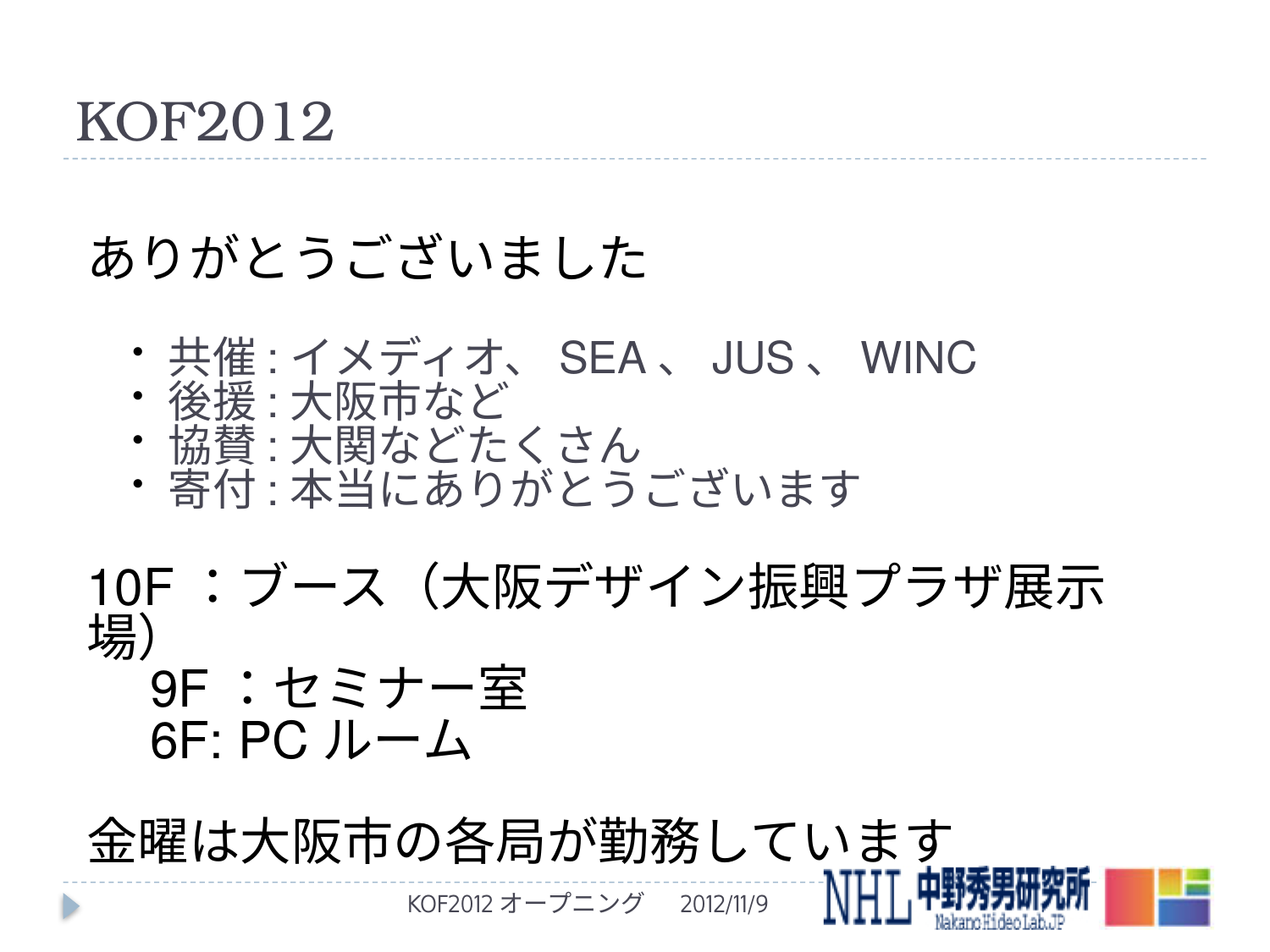

# KOF2012

ありがとうございました

共催:イメディオ、SEA、JUS、WINC
後援:大阪市など
協賛:大関などたくさん
寄付:本当にありがとうございます

10F：ブース（大阪デザイン振興プラザ展示場）
　9F：セミナー室
　6F: PCルーム

金曜は大阪市の各局が勤務しています

KOF2012オープニング
2012/11/9